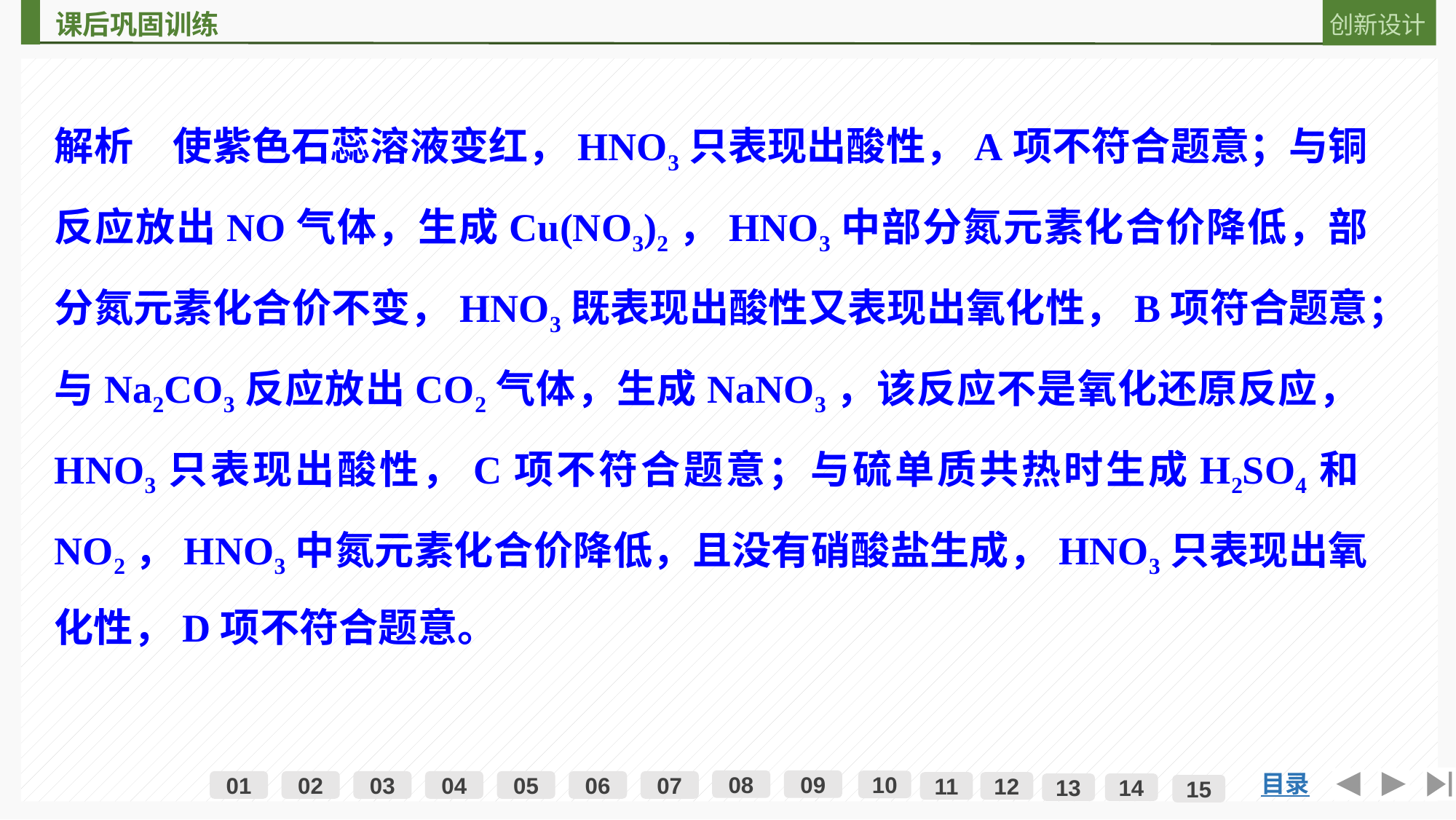

解析　使紫色石蕊溶液变红，HNO3只表现出酸性，A项不符合题意；与铜反应放出NO气体，生成Cu(NO3)2，HNO3中部分氮元素化合价降低，部分氮元素化合价不变，HNO3既表现出酸性又表现出氧化性，B项符合题意；与Na2CO3反应放出CO2气体，生成NaNO3，该反应不是氧化还原反应，HNO3只表现出酸性，C项不符合题意；与硫单质共热时生成H2SO4和NO2，HNO3中氮元素化合价降低，且没有硝酸盐生成，HNO3只表现出氧化性，D项不符合题意。